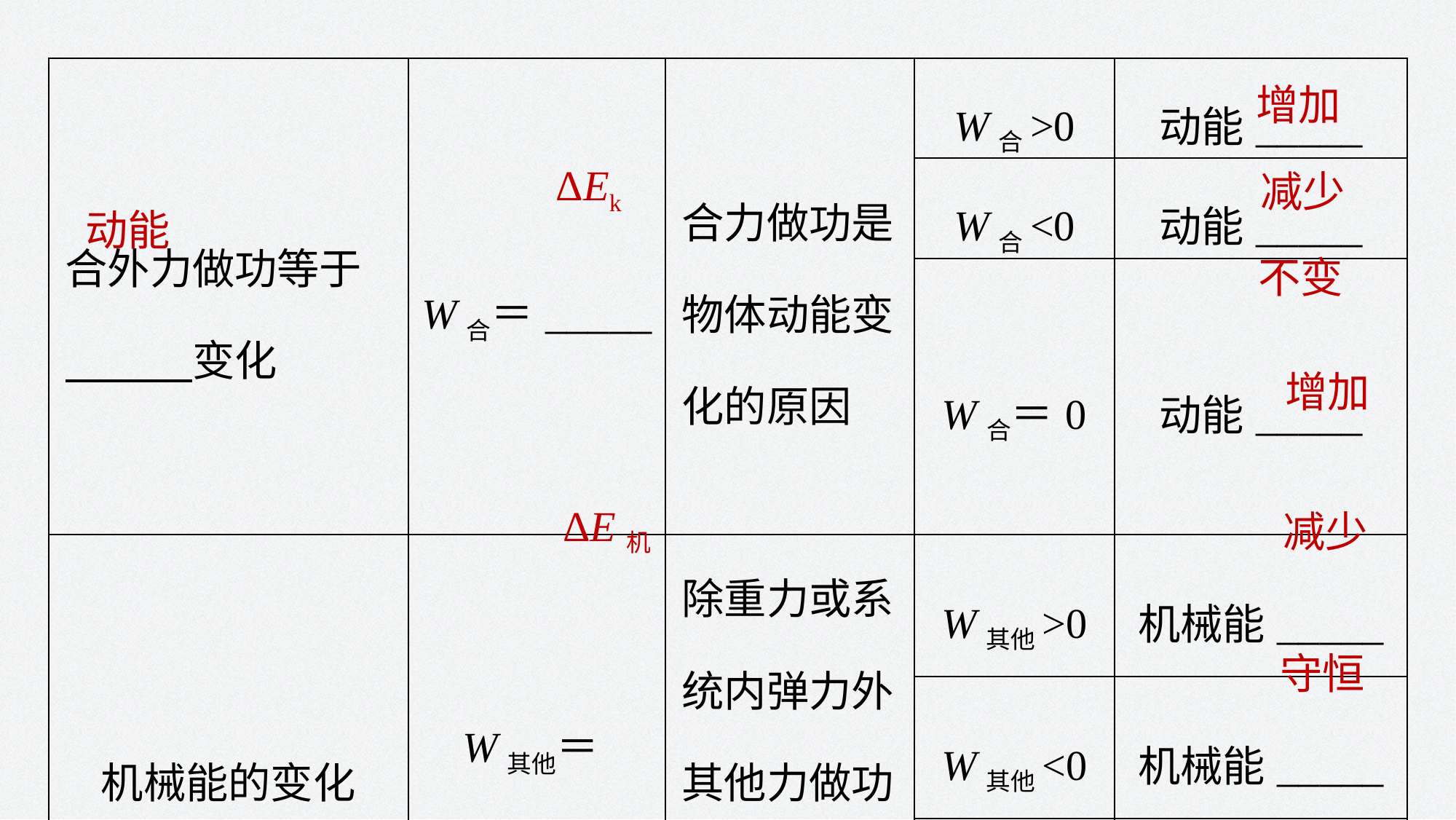

| 合外力做功等于 　　　变化 | W合＝\_\_\_\_\_ | 合力做功是物体动能变化的原因 | W合>0 | 动能\_\_\_\_\_ |
| --- | --- | --- | --- | --- |
|  |  |  | W合<0 | 动能\_\_\_\_\_ |
|  |  |  | W合＝0 | 动能\_\_\_\_\_ |
| 机械能的变化 | W其他＝\_\_\_\_\_ | 除重力或系统内弹力外其他力做功是机械能变化的原因 | W其他>0 | 机械能\_\_\_\_\_ |
|  |  |  | W其他<0 | 机械能\_\_\_\_\_ |
|  |  |  | W其他＝0 | 机械能\_\_\_\_\_ |
增加
ΔEk
减少
动能
不变
增加
ΔE机
减少
守恒